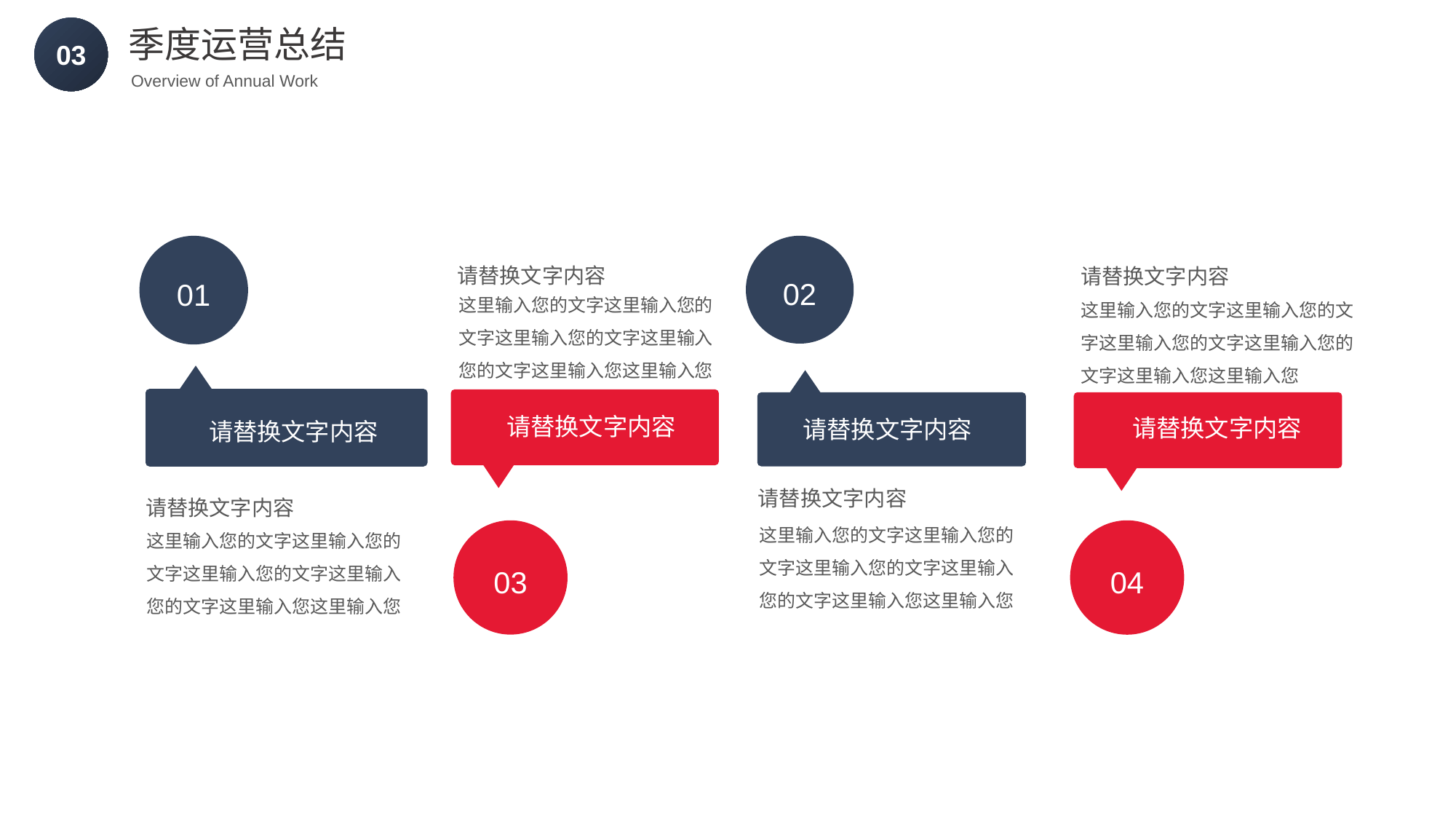

季度运营总结
Overview of Annual Work

03

01

02
请替换文字内容
请替换文字内容
这里输入您的文字这里输入您的文字这里输入您的文字这里输入您的文字这里输入您这里输入您
这里输入您的文字这里输入您的文字这里输入您的文字这里输入您的文字这里输入您这里输入您

请替换文字内容
请替换文字内容
请替换文字内容
请替换文字内容
请替换文字内容
请替换文字内容
这里输入您的文字这里输入您的文字这里输入您的文字这里输入您的文字这里输入您这里输入您
这里输入您的文字这里输入您的文字这里输入您的文字这里输入您的文字这里输入您这里输入您

03

04